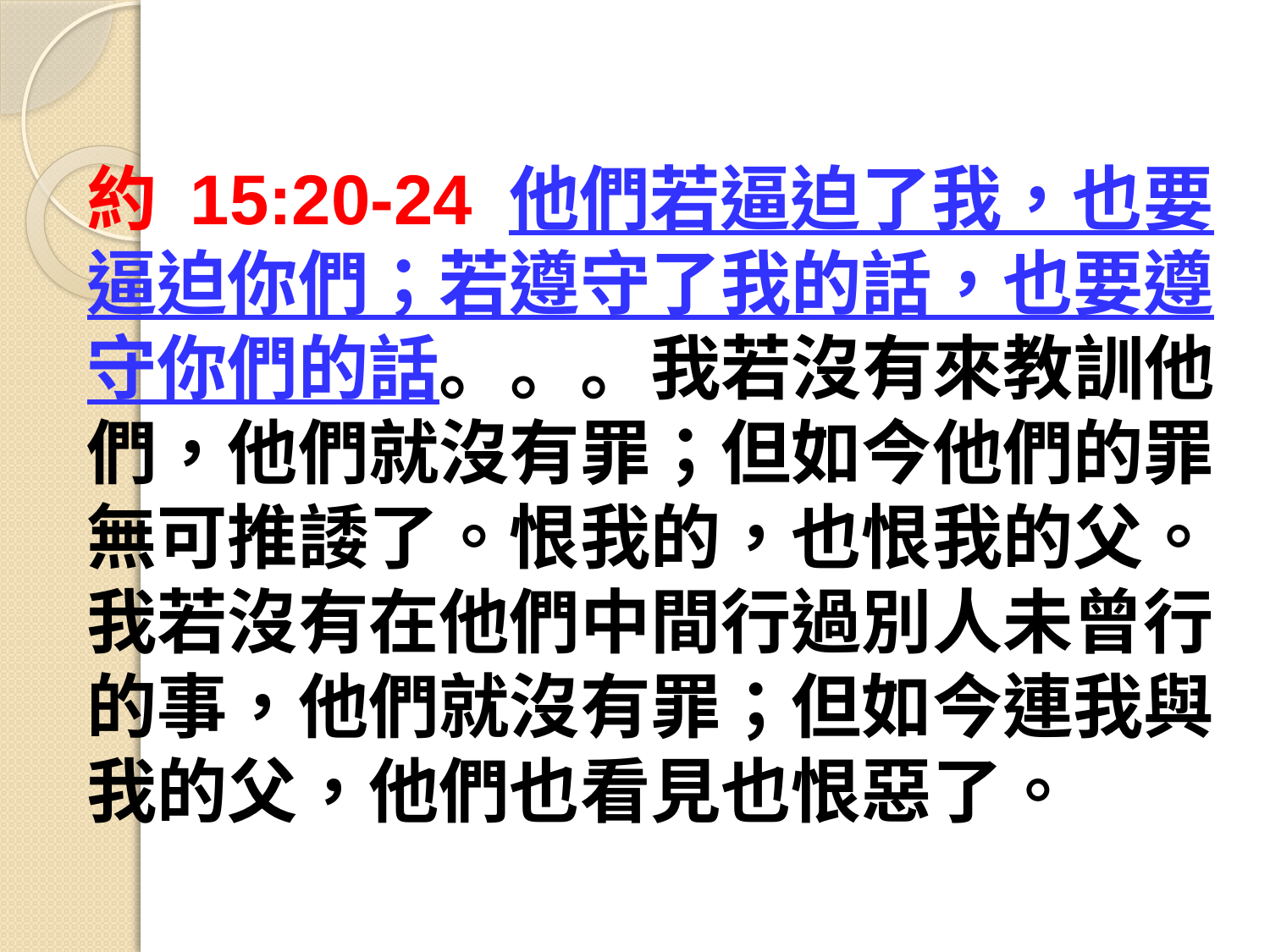

約 15:20-24 他們若逼迫了我，也要逼迫你們；若遵守了我的話，也要遵守你們的話。。。我若沒有來教訓他們，他們就沒有罪；但如今他們的罪無可推諉了。恨我的，也恨我的父。我若沒有在他們中間行過別人未曾行的事，他們就沒有罪；但如今連我與我的父，他們也看見也恨惡了。